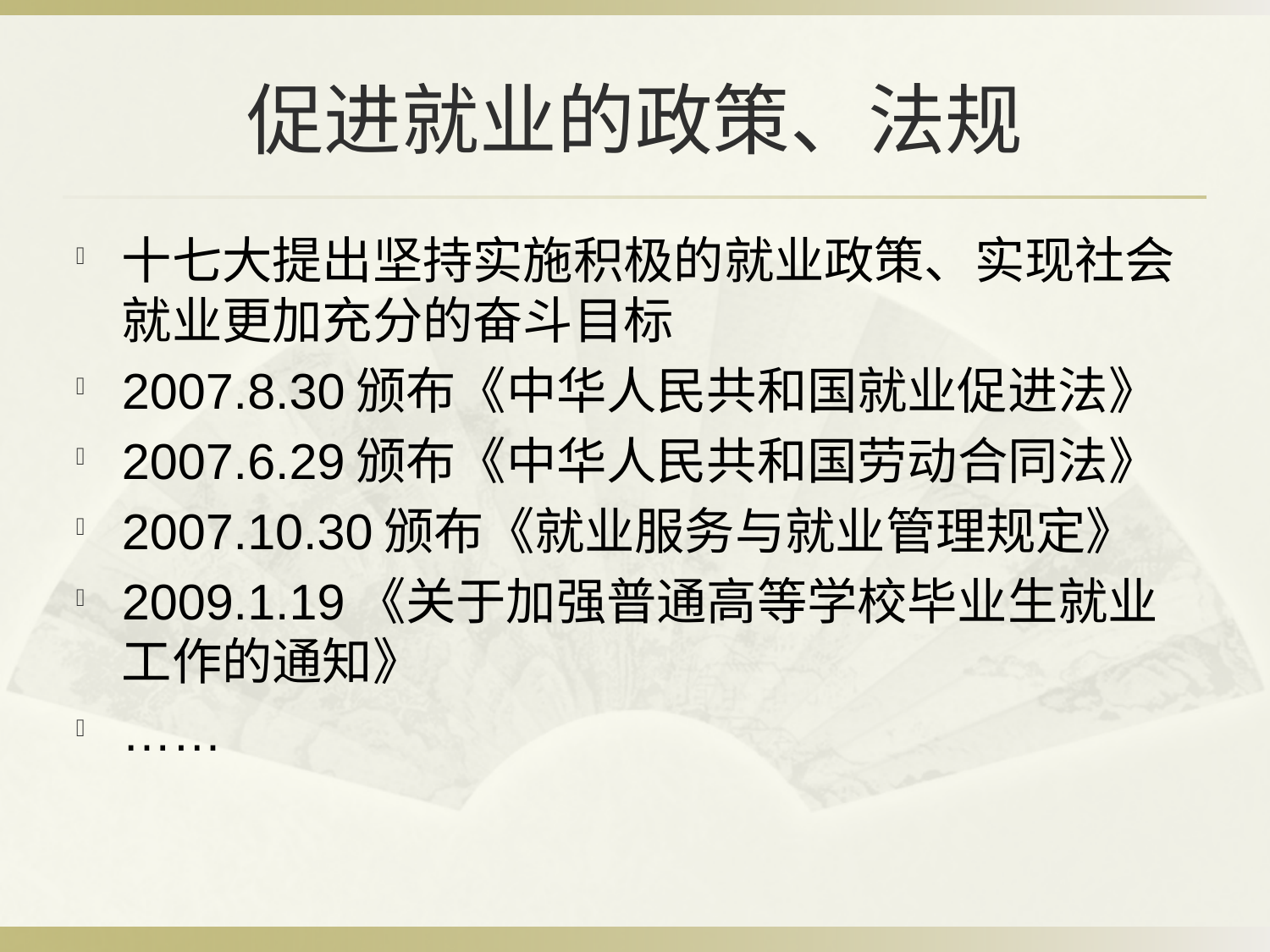

# 促进就业的政策、法规
十七大提出坚持实施积极的就业政策、实现社会就业更加充分的奋斗目标
2007.8.30颁布《中华人民共和国就业促进法》
2007.6.29颁布《中华人民共和国劳动合同法》
2007.10.30颁布《就业服务与就业管理规定》
2009.1.19《关于加强普通高等学校毕业生就业工作的通知》
……